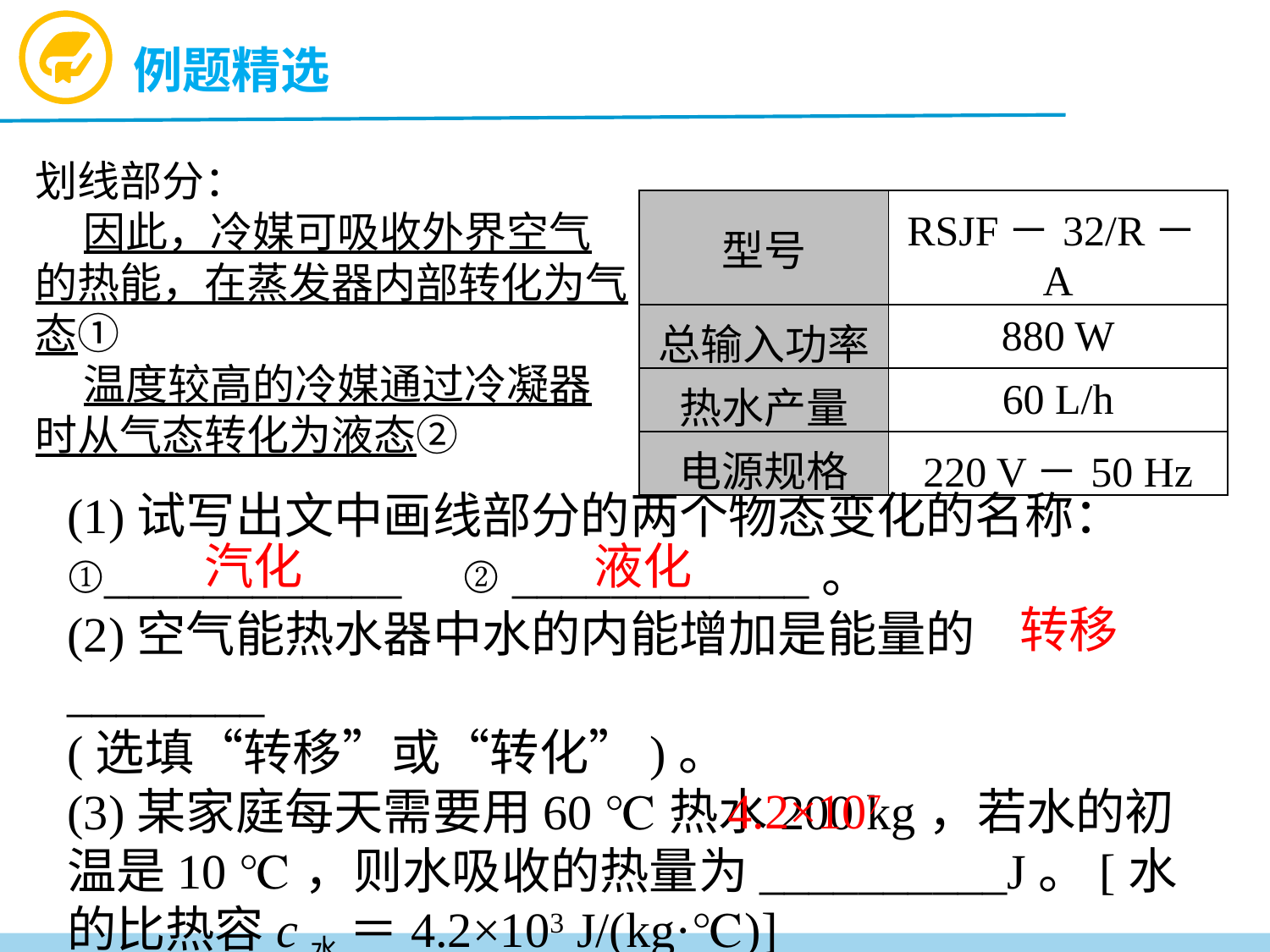

例题精选
划线部分：
    因此，冷媒可吸收外界空气
的热能，在蒸发器内部转化为气
态①
    温度较高的冷媒通过冷凝器
时从气态转化为液态②
| 型号 | RSJF－32/R－A |
| --- | --- |
| 总输入功率 | 880 W |
| 热水产量 | 60 L/h |
| 电源规格 | 220 V－50 Hz |
(1)试写出文中画线部分的两个物态变化的名称：
①____________     ②____________。
(2)空气能热水器中水的内能增加是能量的________
(选填“转移”或“转化”)。
(3)某家庭每天需要用60 ℃热水200 kg，若水的初温是10 ℃，则水吸收的热量为__________J。[水的比热容c水 ＝4.2×103 J/(kg·℃)]
汽化
液化
转移
4.2×107